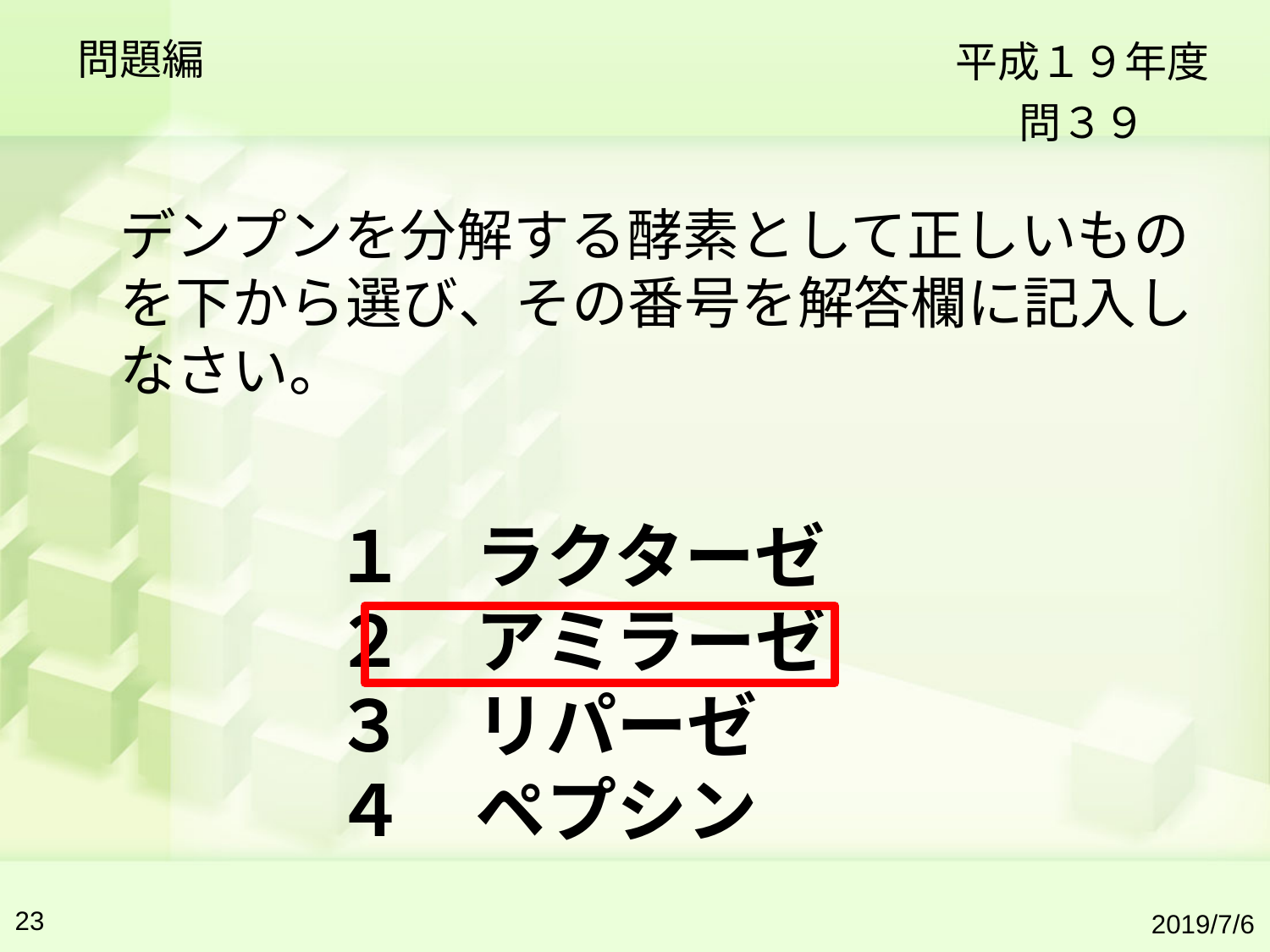

問題編
平成１９年度
問３９
デンプンを分解する酵素として正しいものを下から選び、その番号を解答欄に記入しなさい。
１　ラクターゼ
２　アミラーゼ
３　リパーゼ
４　ペプシン

23
2019/7/6